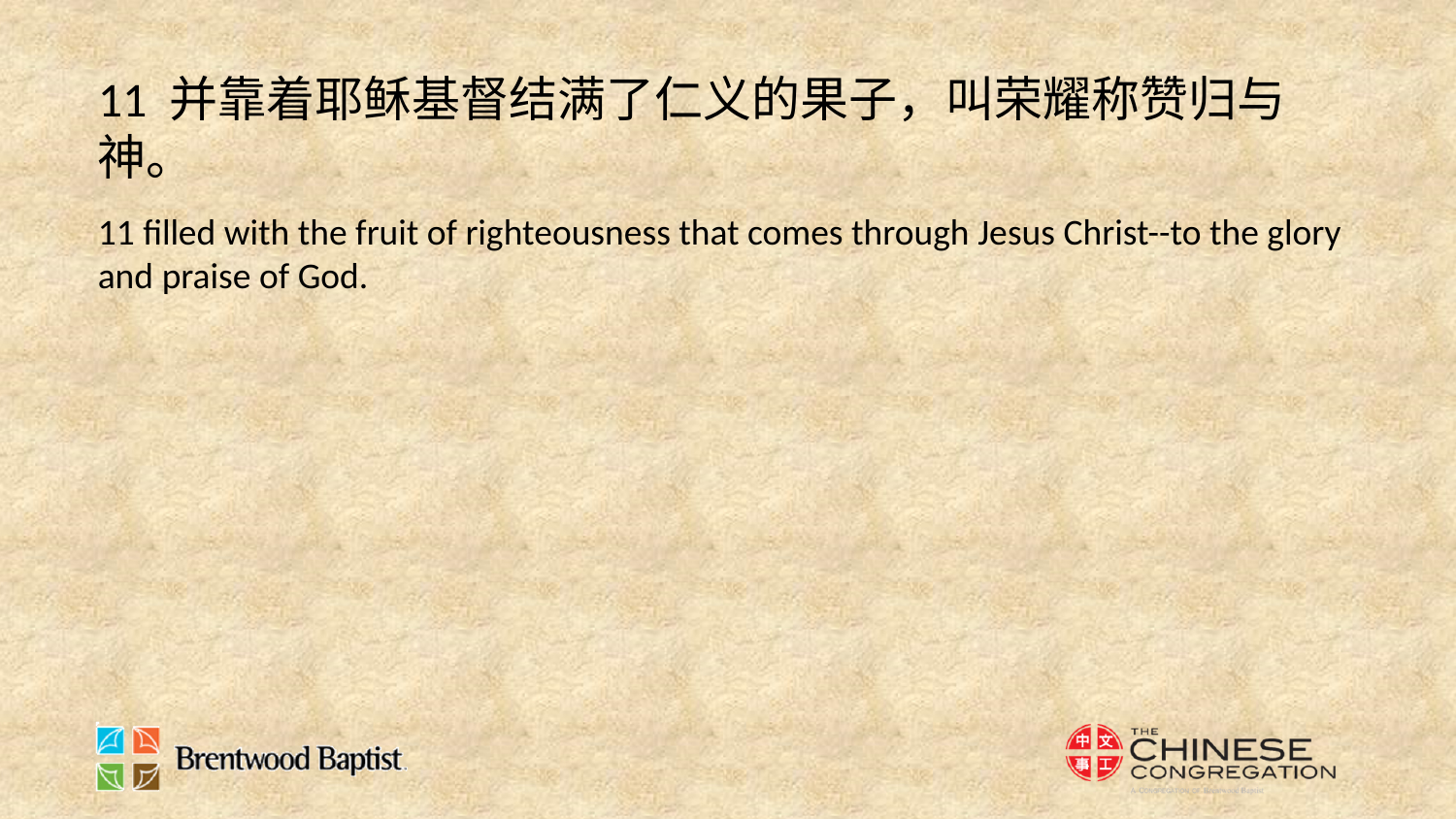

11 并靠着耶稣基督结满了仁义的果子，叫荣耀称赞归与神。

11 filled with the fruit of righteousness that comes through Jesus Christ--to the glory and praise of God.